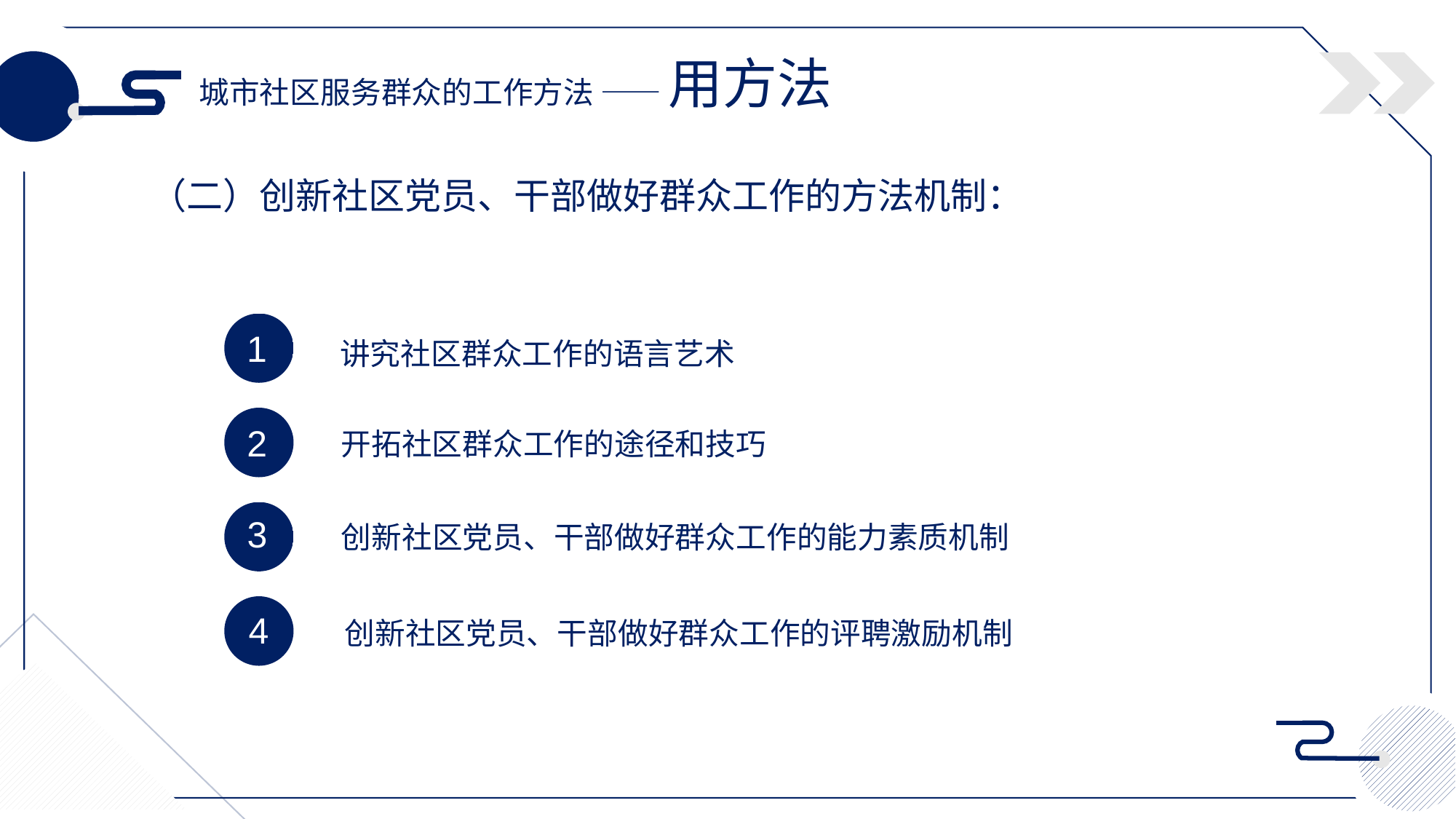

城市社区服务群众的工作方法 —— 用方法
（二）创新社区党员、干部做好群众工作的方法机制：

1
讲究社区群众工作的语言艺术

2
开拓社区群众工作的途径和技巧

3
创新社区党员、干部做好群众工作的能力素质机制

4
 创新社区党员、干部做好群众工作的评聘激励机制